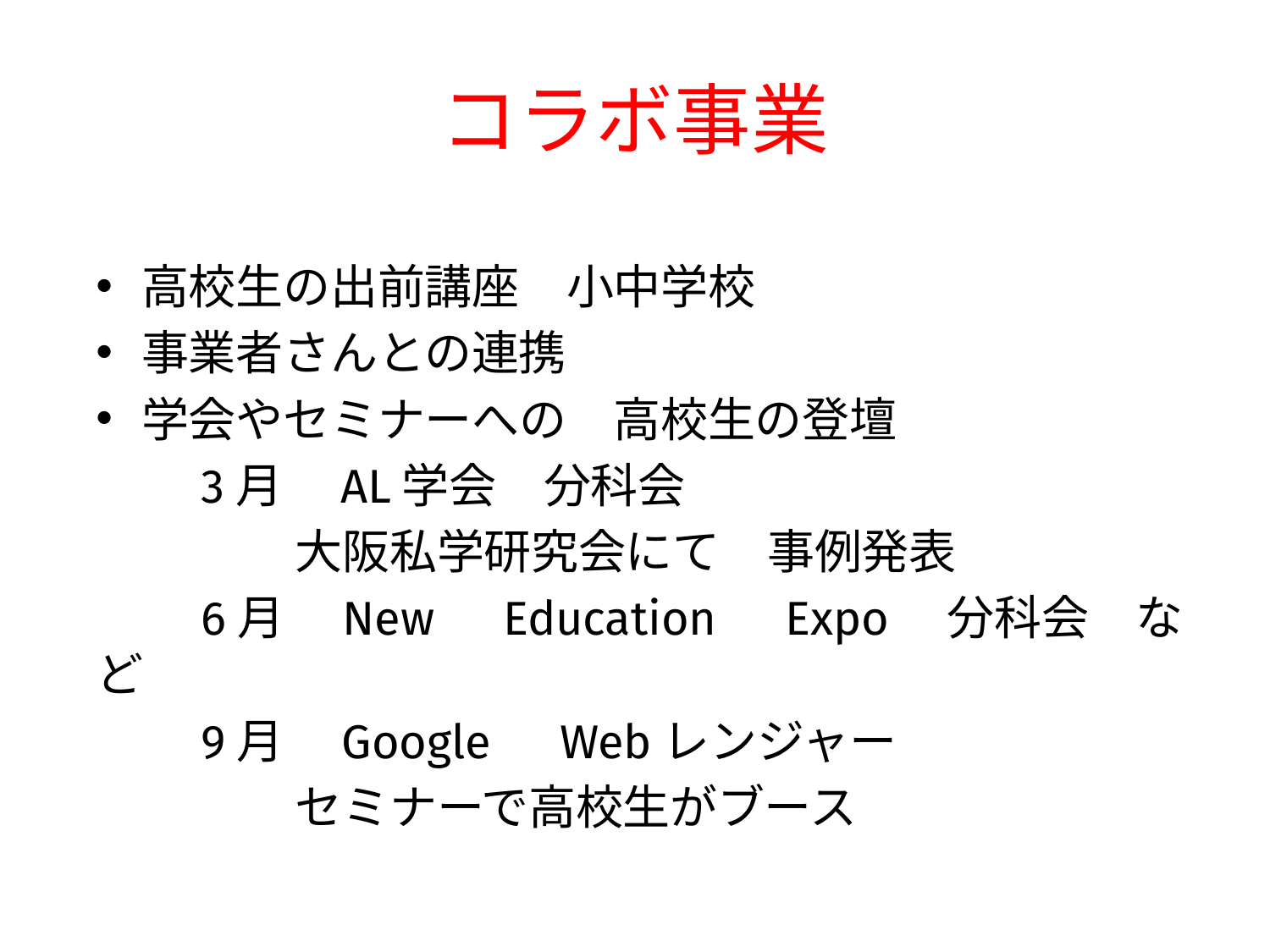

# コラボ事業
高校生の出前講座　小中学校
事業者さんとの連携
学会やセミナーへの　高校生の登壇
　　3月　AL学会　分科会
　　　　 大阪私学研究会にて　事例発表
　　6月　New　Education　Expo　分科会　など
　　9月　Google　Webレンジャー
　　　　 セミナーで高校生がブース